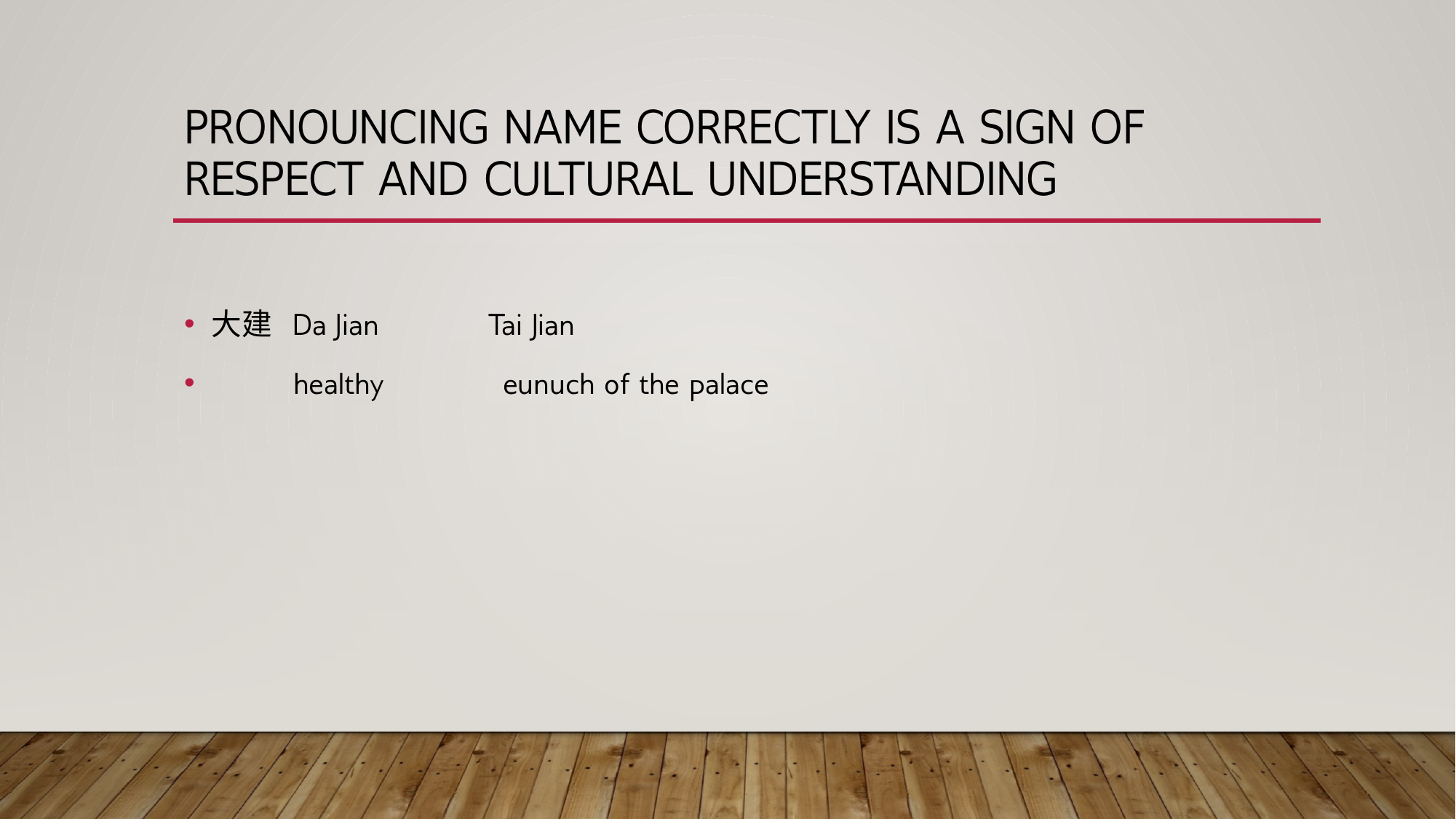

# Pronouncing name Correctly is A sign of respect and cultural understanding

大建  Da Jian            Tai Jian
         healthy             eunuch of the palace